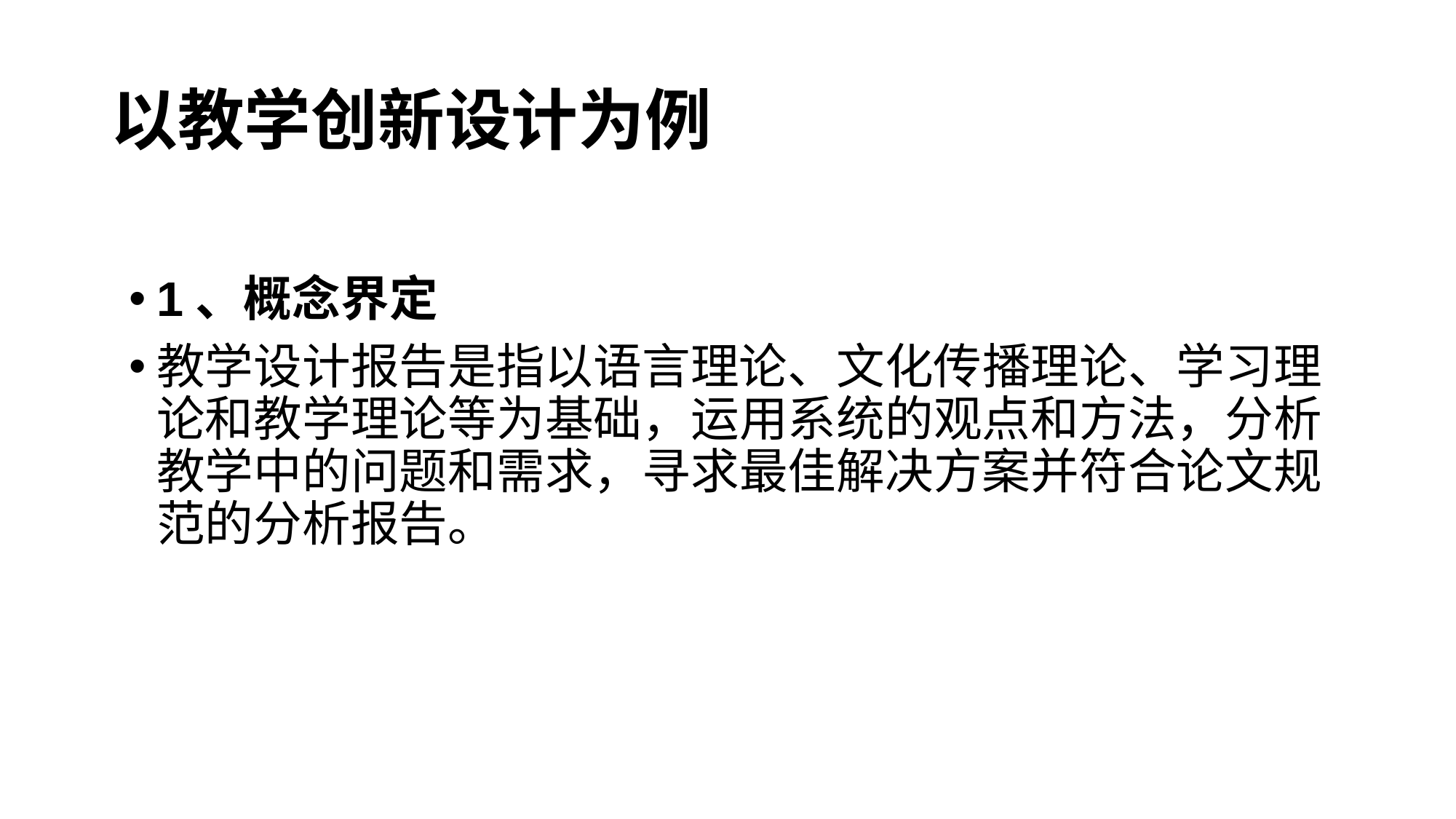

# 以教学创新设计为例
1、概念界定
教学设计报告是指以语言理论、文化传播理论、学习理论和教学理论等为基础，运用系统的观点和方法，分析教学中的问题和需求，寻求最佳解决方案并符合论文规范的分析报告。